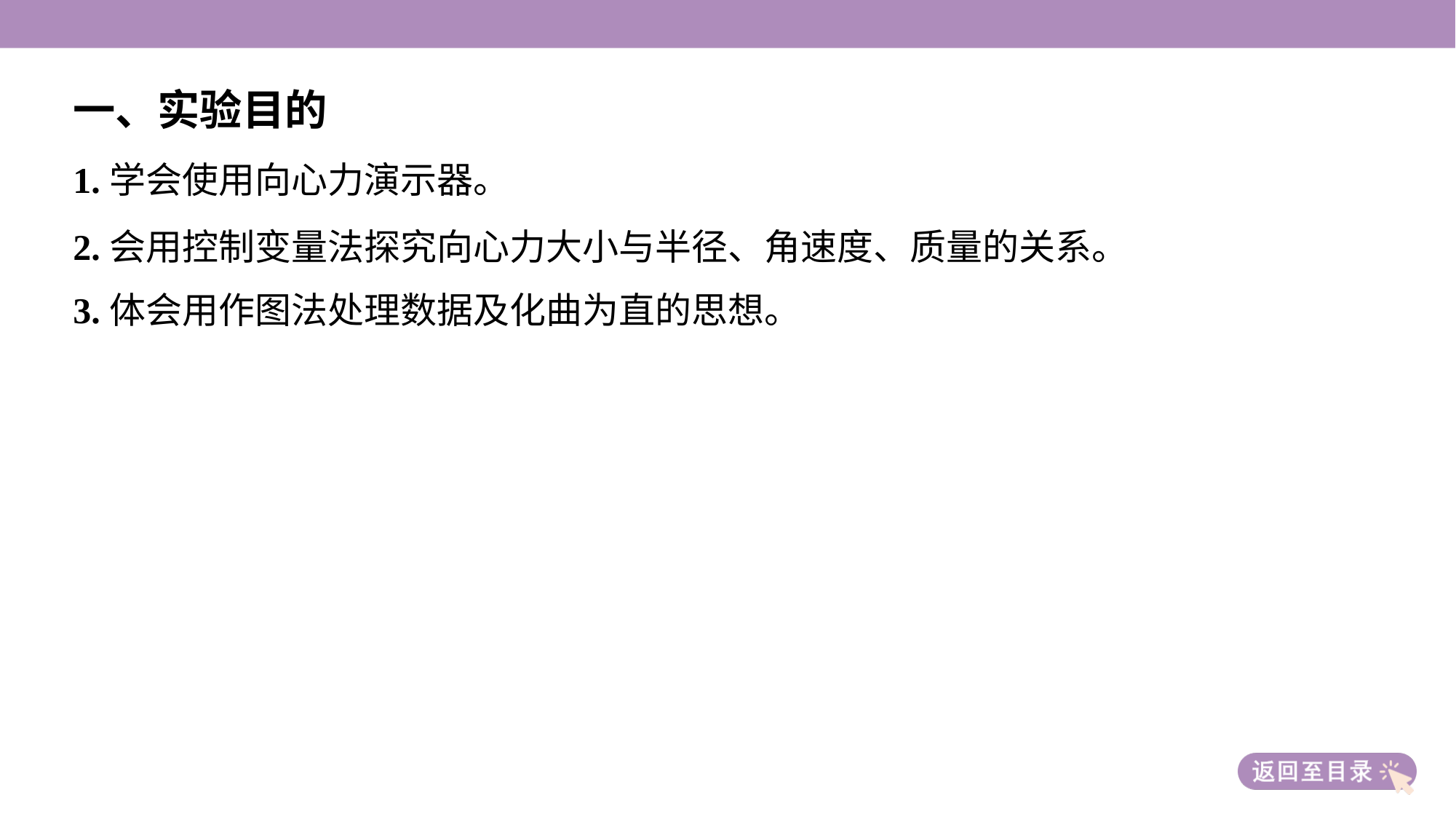

一、实验目的
1.学会使用向心力演示器。
2.会用控制变量法探究向心力大小与半径、角速度、质量的关系。
3.体会用作图法处理数据及化曲为直的思想。